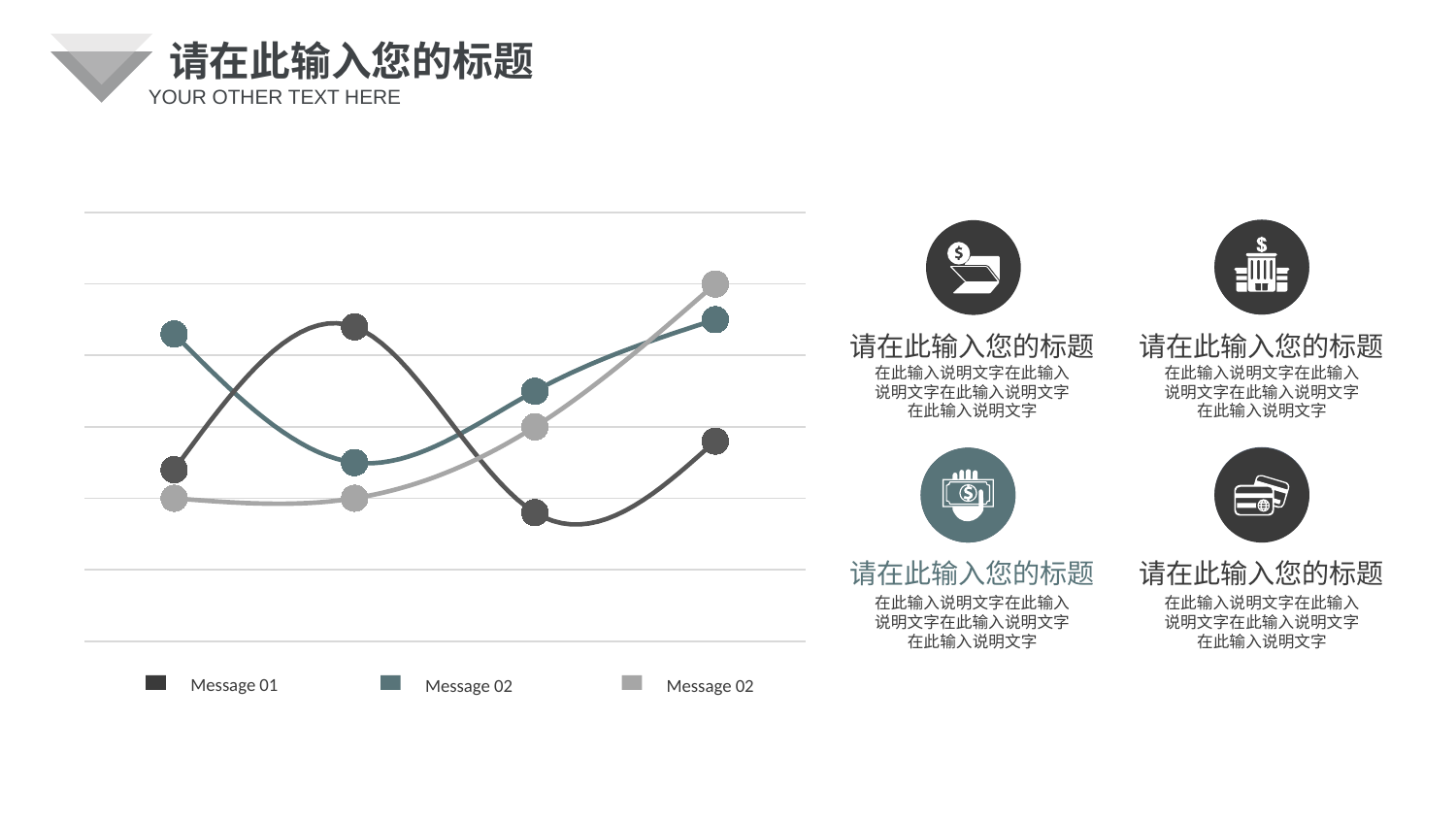

请在此输入您的标题
YOUR OTHER TEXT HERE

### Chart

| Category | 系列 1 | 系列 2 | 系列 3 |
|---|---|---|---|
| 类别 1 | 4.3 | 2.4 | 2.0 |
| 类别 2 | 2.5 | 4.4 | 2.0 |
| 类别 3 | 3.5 | 1.8 | 3.0 |
| 类别 4 | 4.5 | 2.8 | 5.0 |

请在此输入您的标题
请在此输入您的标题
在此输入说明文字在此输入说明文字在此输入说明文字在此输入说明文字
在此输入说明文字在此输入说明文字在此输入说明文字在此输入说明文字

请在此输入您的标题
请在此输入您的标题
在此输入说明文字在此输入说明文字在此输入说明文字在此输入说明文字
在此输入说明文字在此输入说明文字在此输入说明文字在此输入说明文字
Message 01
Message 02
Message 02